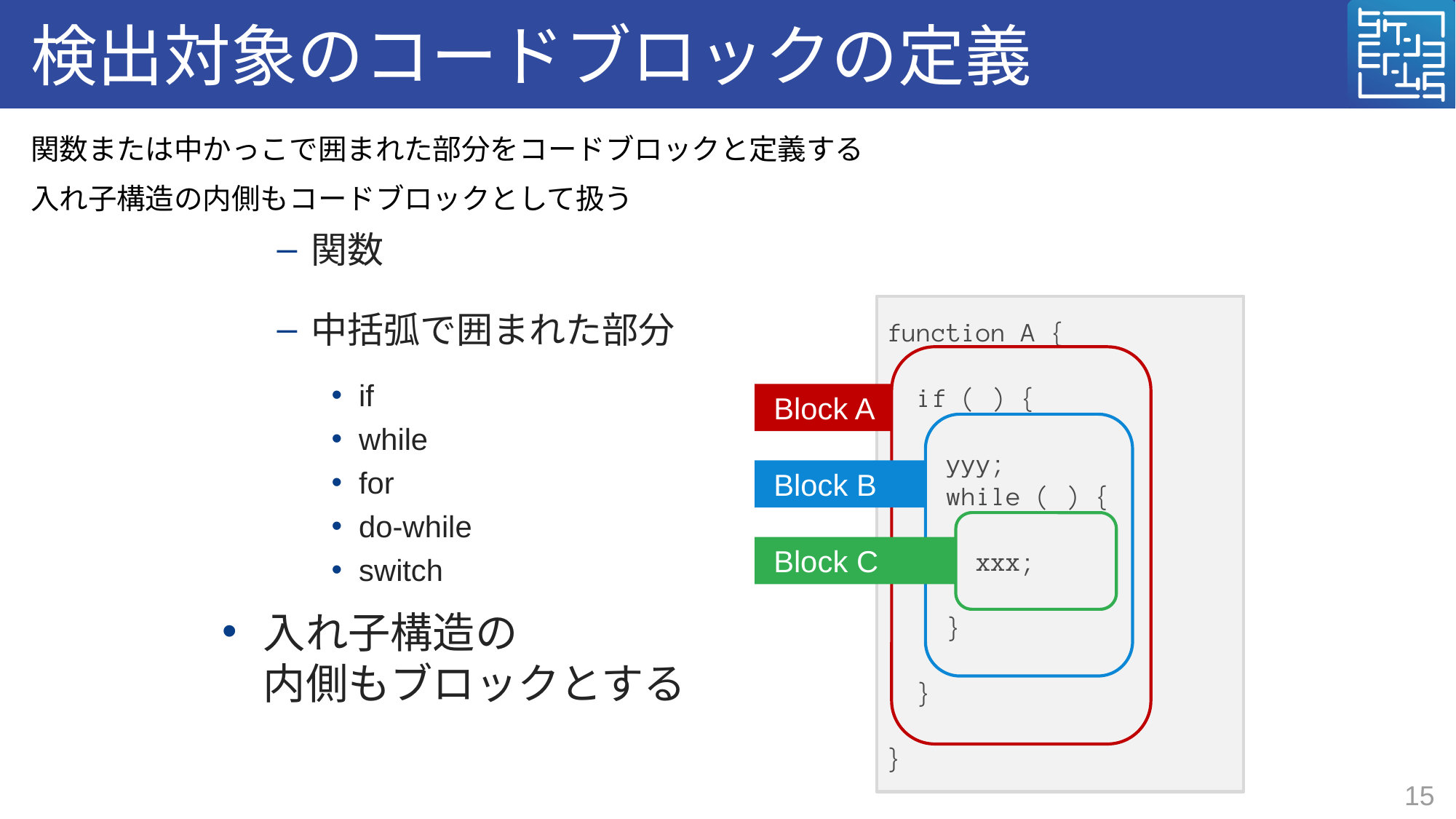

# 検出対象のコードブロックの定義
関数または中かっこで囲まれた部分をコードブロックと定義する
入れ子構造の内側もコードブロックとして扱う
関数
中括弧で囲まれた部分
if
while
for
do-while
switch
入れ子構造の
内側もブロックとする

function A {

  if ( ) {

    yyy;
    while ( ) {

      xxx;

    }

  }

}

 Block A

 Block B

 Block C
15